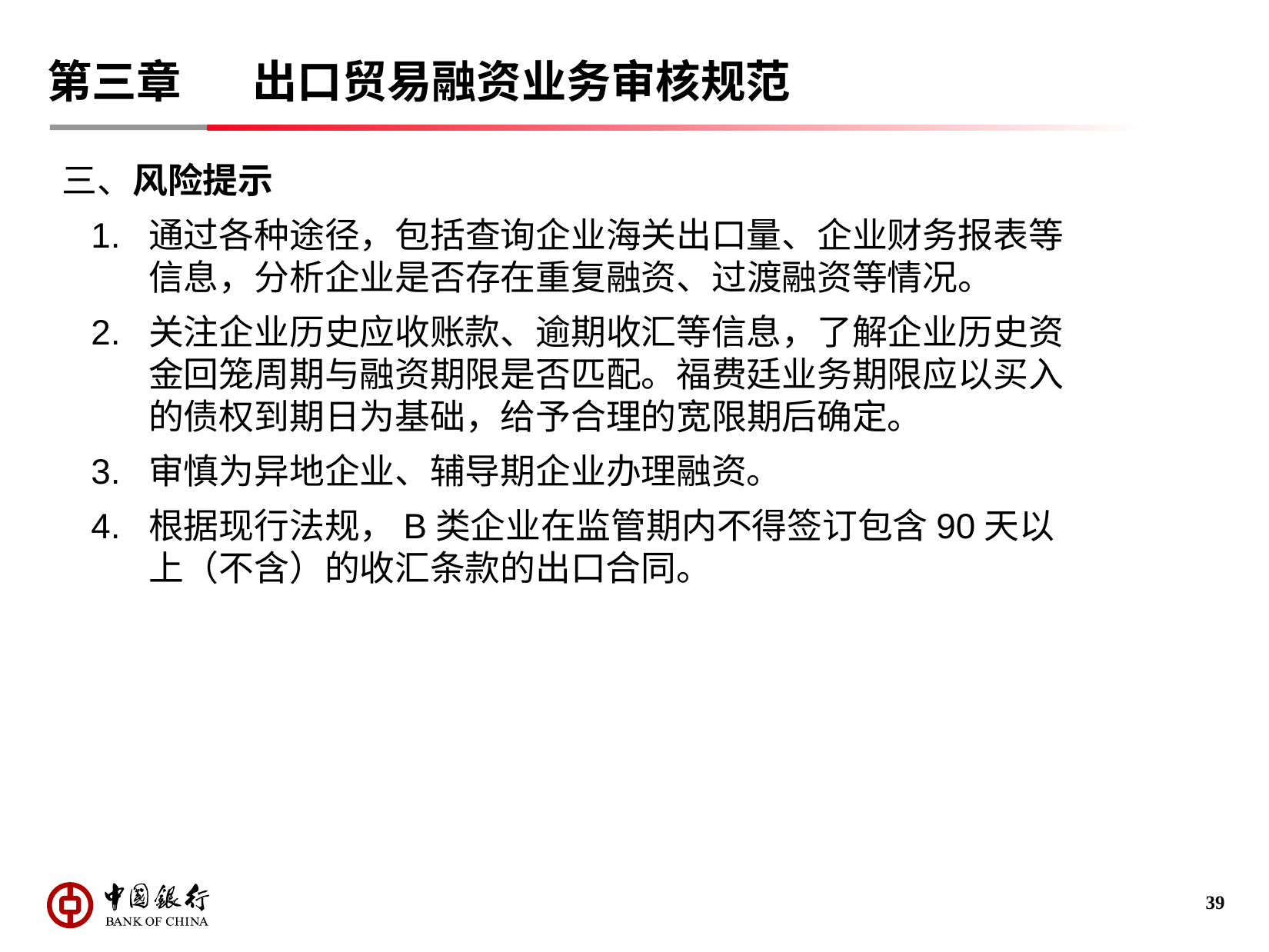

第三章       出口贸易融资业务审核规范
三、风险提示
通过各种途径，包括查询企业海关出口量、企业财务报表等信息，分析企业是否存在重复融资、过渡融资等情况。
关注企业历史应收账款、逾期收汇等信息，了解企业历史资金回笼周期与融资期限是否匹配。福费廷业务期限应以买入的债权到期日为基础，给予合理的宽限期后确定。
审慎为异地企业、辅导期企业办理融资。
根据现行法规，B类企业在监管期内不得签订包含90天以上（不含）的收汇条款的出口合同。
39